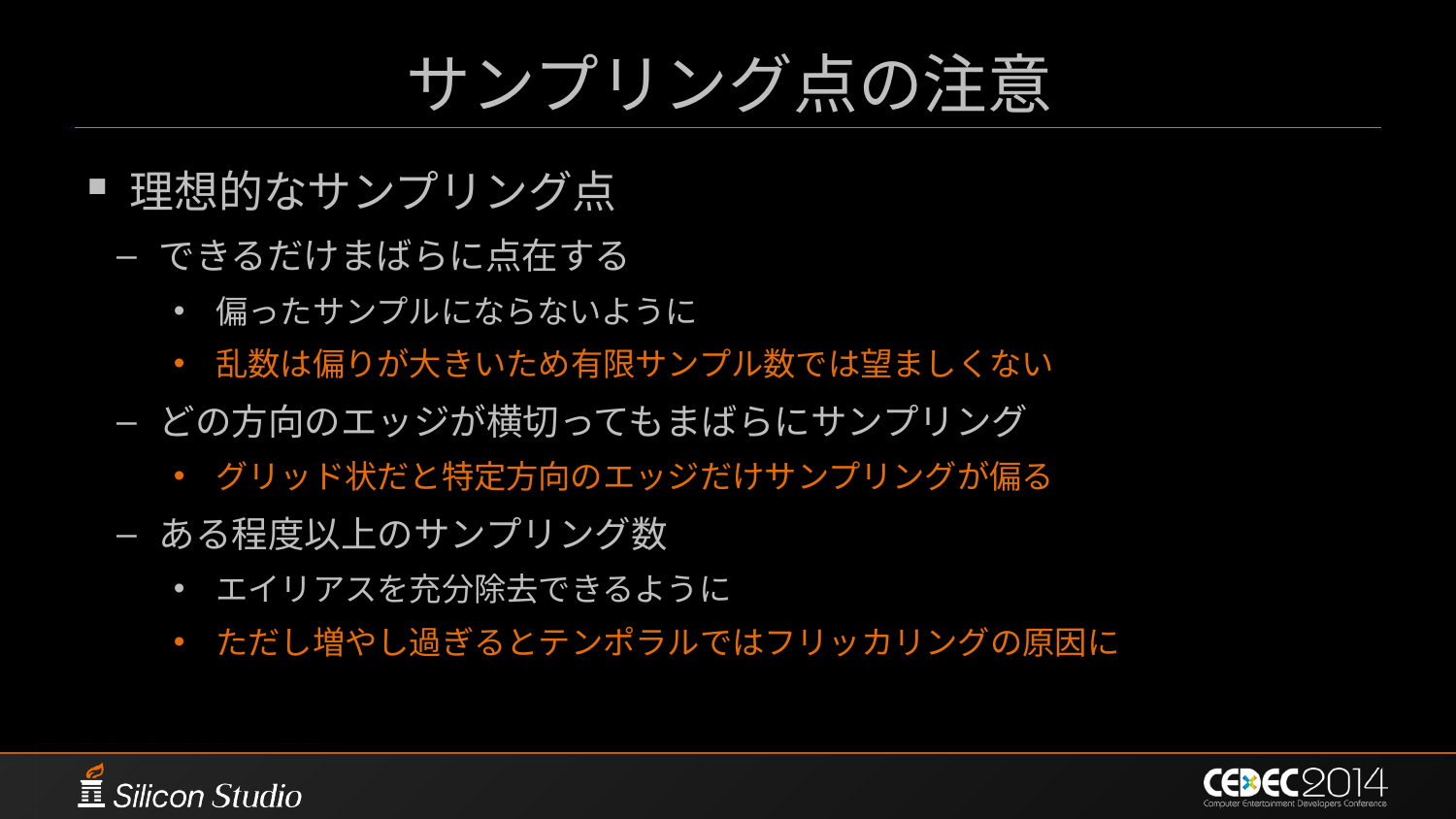

# サンプリング点の注意
理想的なサンプリング点
できるだけまばらに点在する
偏ったサンプルにならないように
乱数は偏りが大きいため有限サンプル数では望ましくない
どの方向のエッジが横切ってもまばらにサンプリング
グリッド状だと特定方向のエッジだけサンプリングが偏る
ある程度以上のサンプリング数
エイリアスを充分除去できるように
ただし増やし過ぎるとテンポラルではフリッカリングの原因に